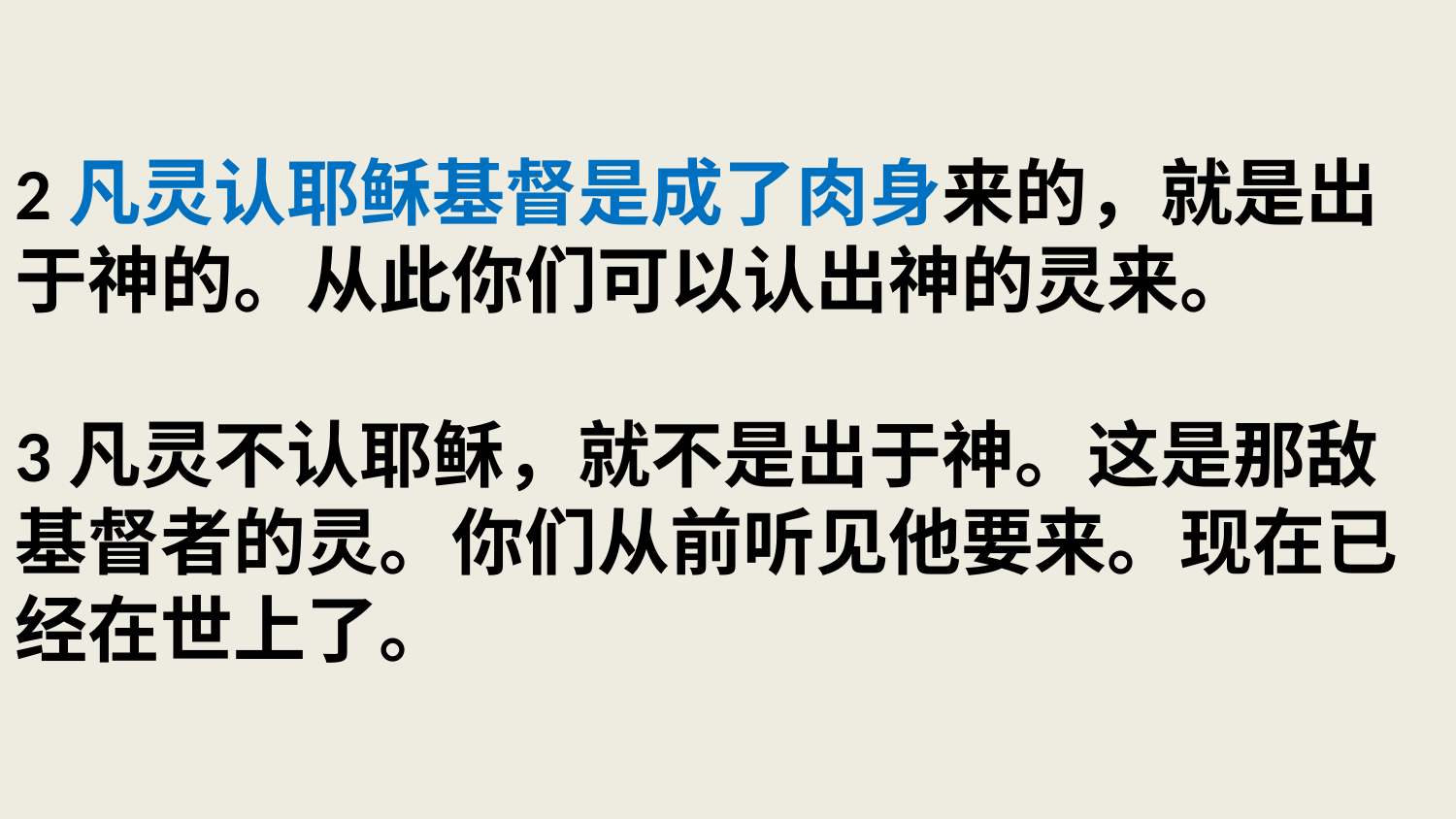

# 2凡灵认耶稣基督是成了肉身来的，就是出于神的。从此你们可以认出神的灵来。 3凡灵不认耶稣，就不是出于神。这是那敌基督者的灵。你们从前听见他要来。现在已经在世上了。